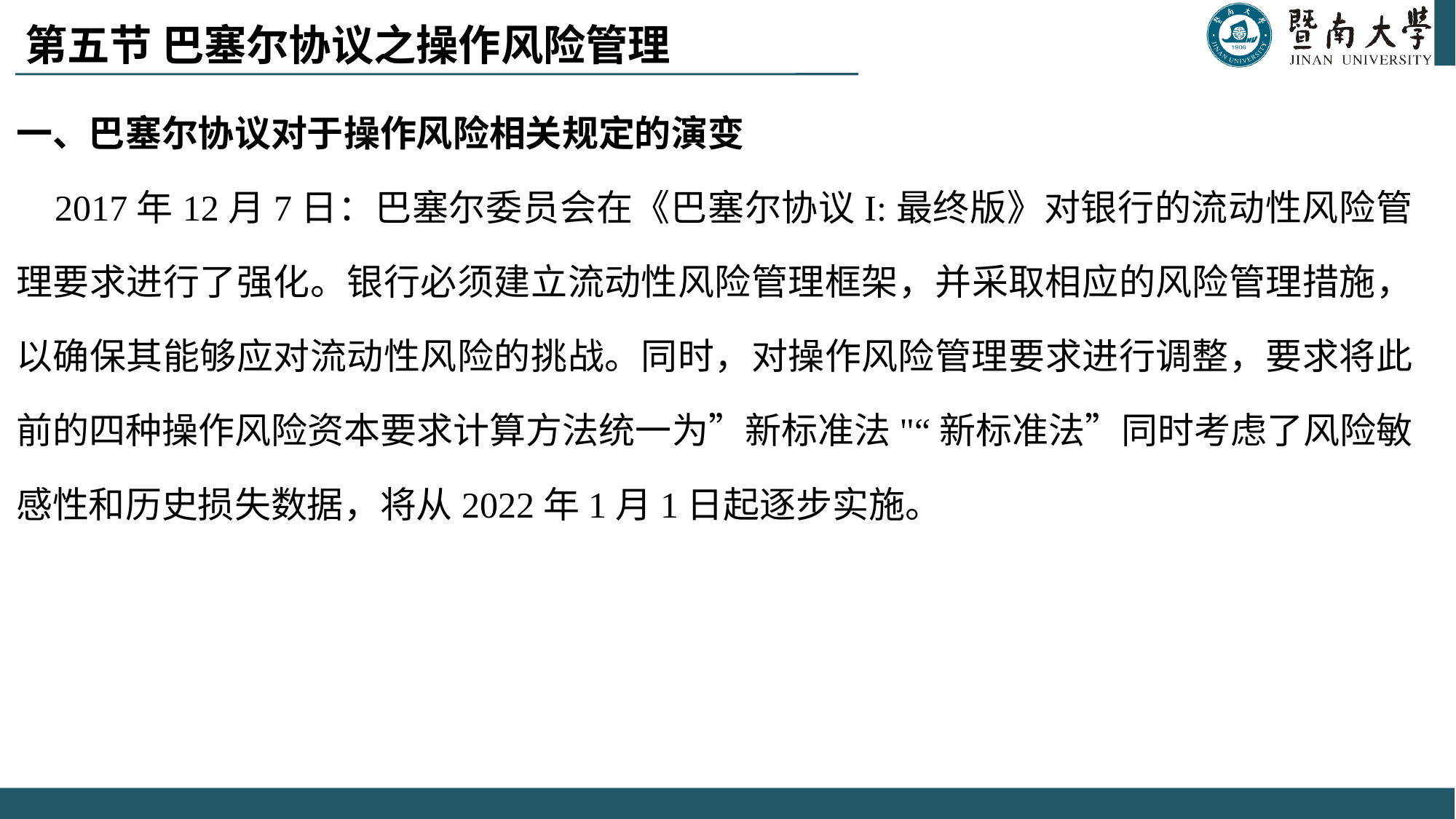

# 第五节 巴塞尔协议之操作风险管理
一、巴塞尔协议对于操作风险相关规定的演变
    2017年12月7日：巴塞尔委员会在《巴塞尔协议I:最终版》对银行的流动性风险管理要求进行了强化。银行必须建立流动性风险管理框架，并采取相应的风险管理措施，以确保其能够应对流动性风险的挑战。同时，对操作风险管理要求进行调整，要求将此前的四种操作风险资本要求计算方法统一为”新标准法"“新标准法”同时考虑了风险敏感性和历史损失数据，将从2022年1月1日起逐步实施。